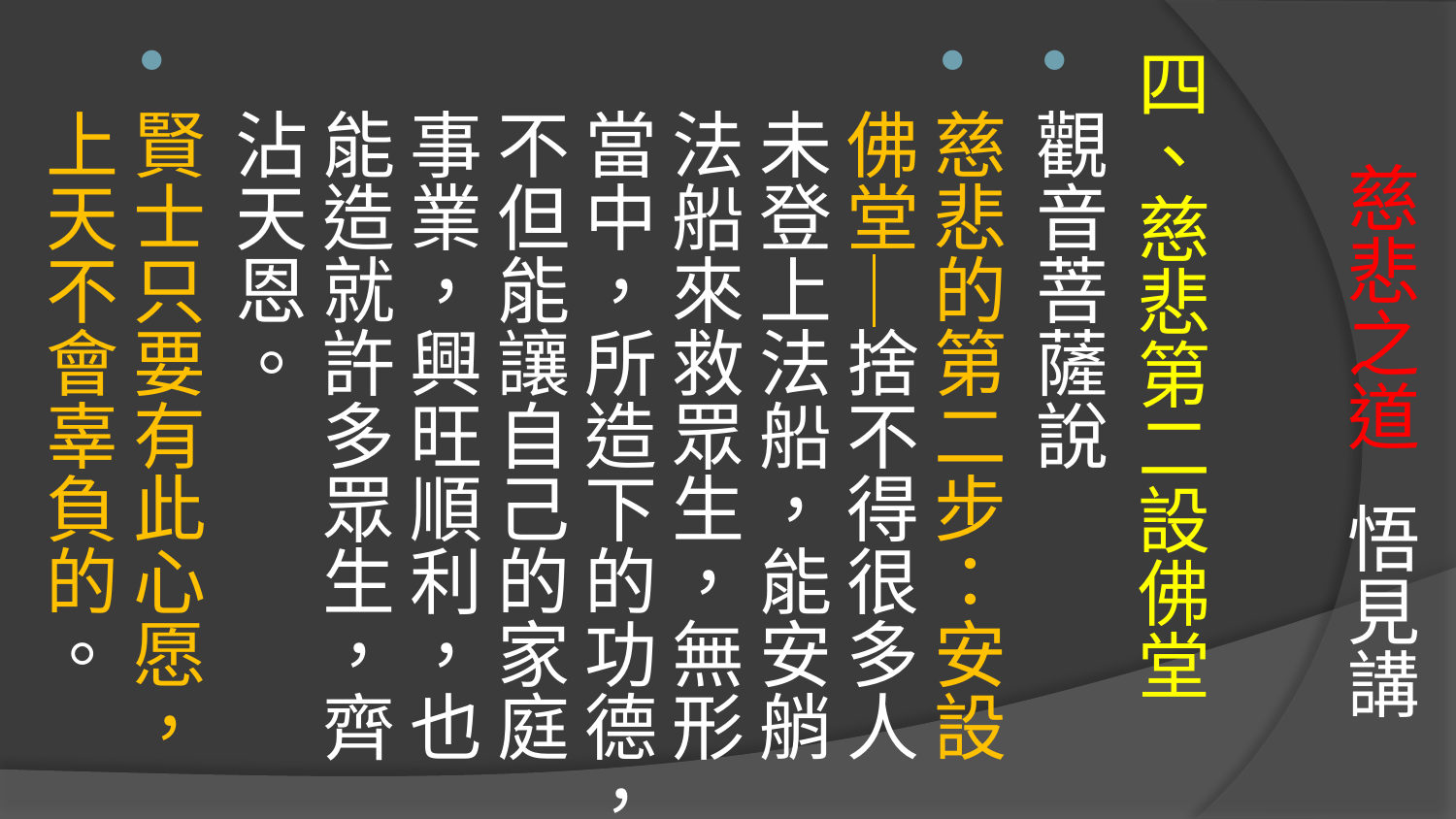

# 慈悲之道   悟見講
四、慈悲第二設佛堂
觀音菩薩說
慈悲的第二步：安設佛堂─捨不得很多人未登上法船，能安艄法船來救眾生，無形當中，所造下的功德，不但能讓自己的家庭事業，興旺順利，也能造就許多眾生，齊沾天恩。
賢士只要有此心愿，上天不會辜負的。